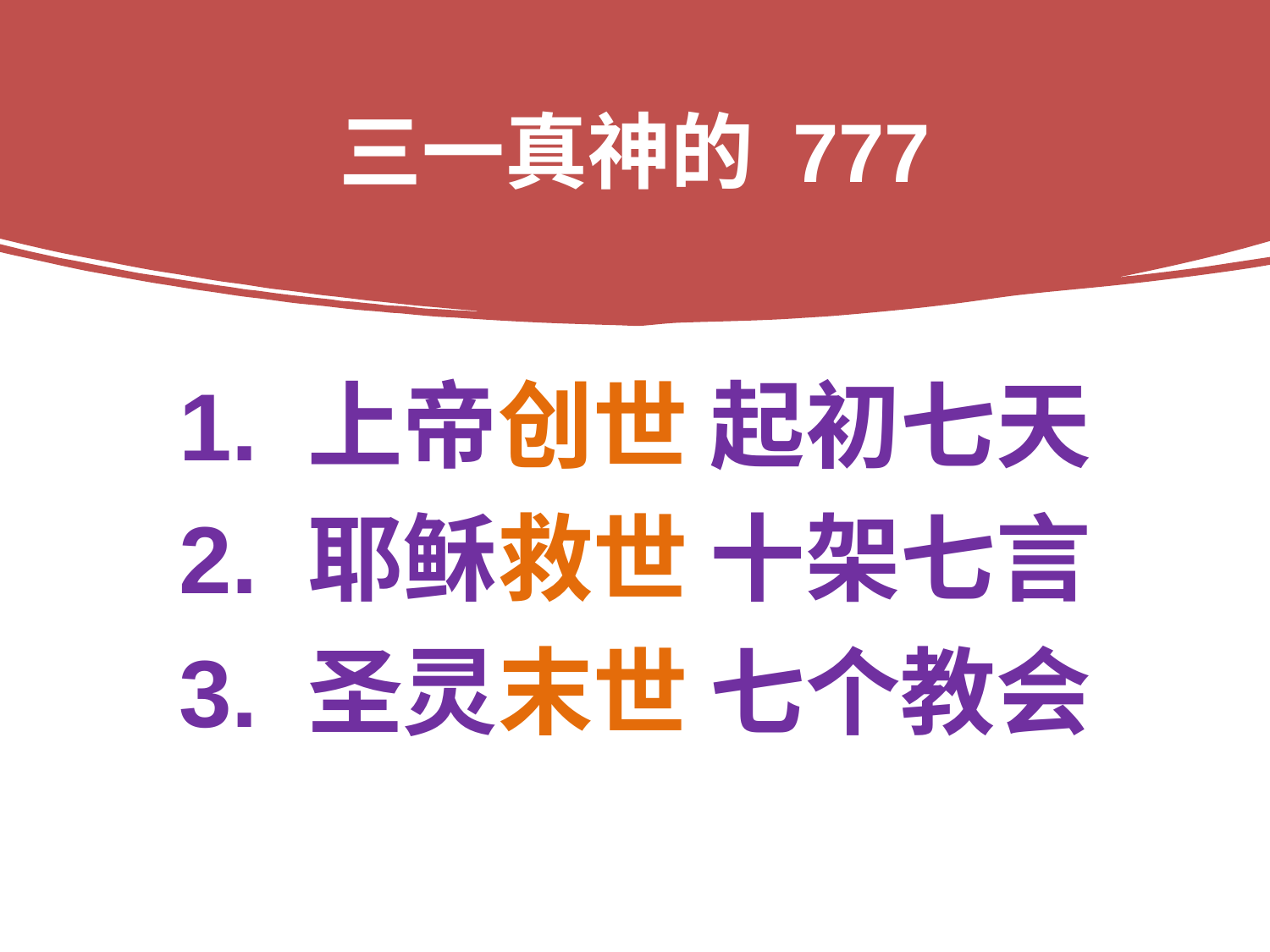

# 三一真神的 777
1. 上帝创世 起初七天
2. 耶稣救世 十架七言
3. 圣灵末世 七个教会